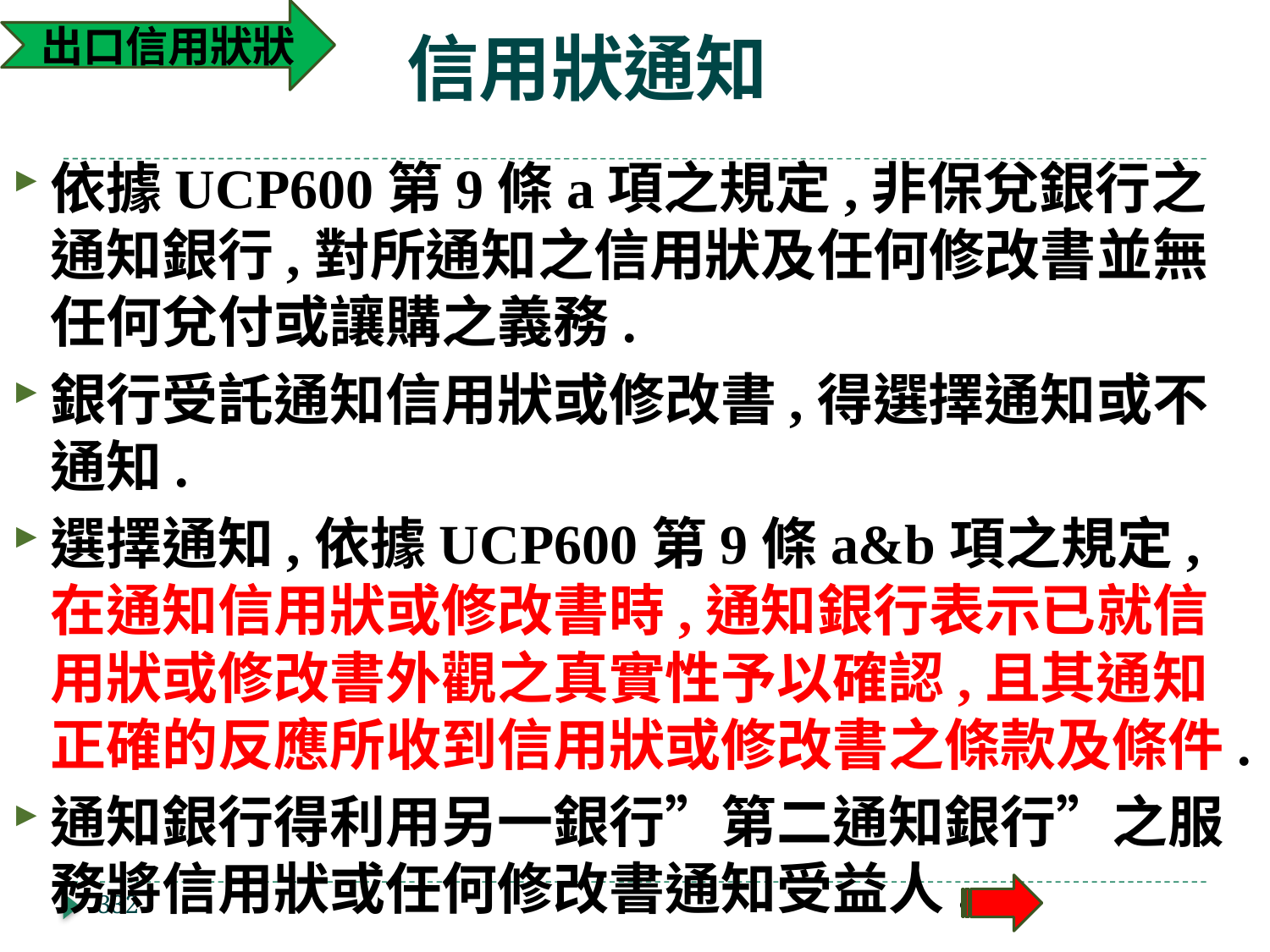

出口信用狀狀
# 信用狀通知
依據UCP600第9條a項之規定,非保兌銀行之通知銀行,對所通知之信用狀及任何修改書並無任何兌付或讓購之義務.
銀行受託通知信用狀或修改書,得選擇通知或不通知.
選擇通知,依據UCP600第9條a&b項之規定,在通知信用狀或修改書時,通知銀行表示已就信用狀或修改書外觀之真實性予以確認,且其通知正確的反應所收到信用狀或修改書之條款及條件.
通知銀行得利用另一銀行”第二通知銀行”之服務將信用狀或任何修改書通知受益人.

332